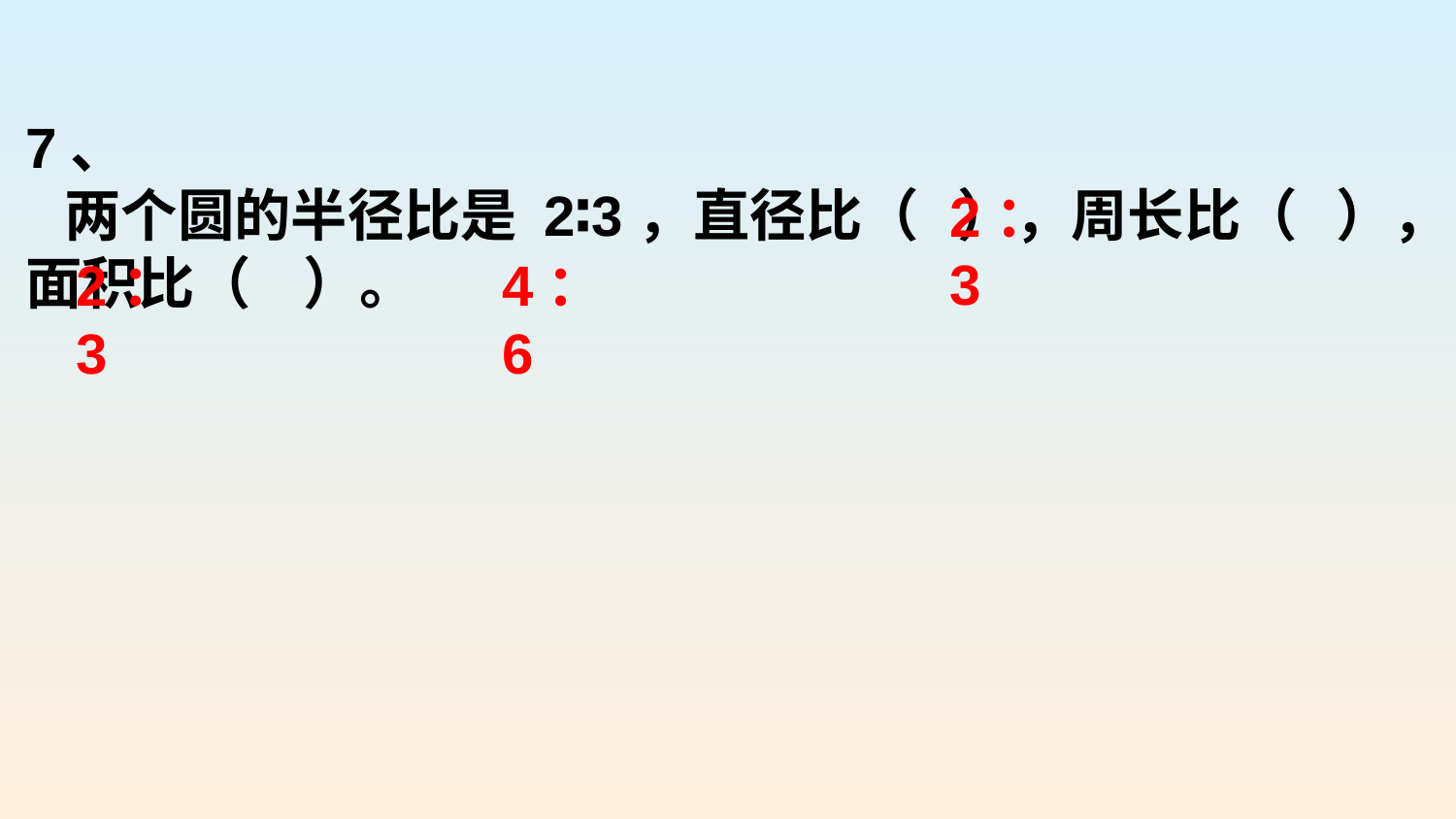

7、
  两个圆的半径比是 2∶3，直径比（   ），周长比（   ），面积比（    ）。
2：3
2：3
4：6